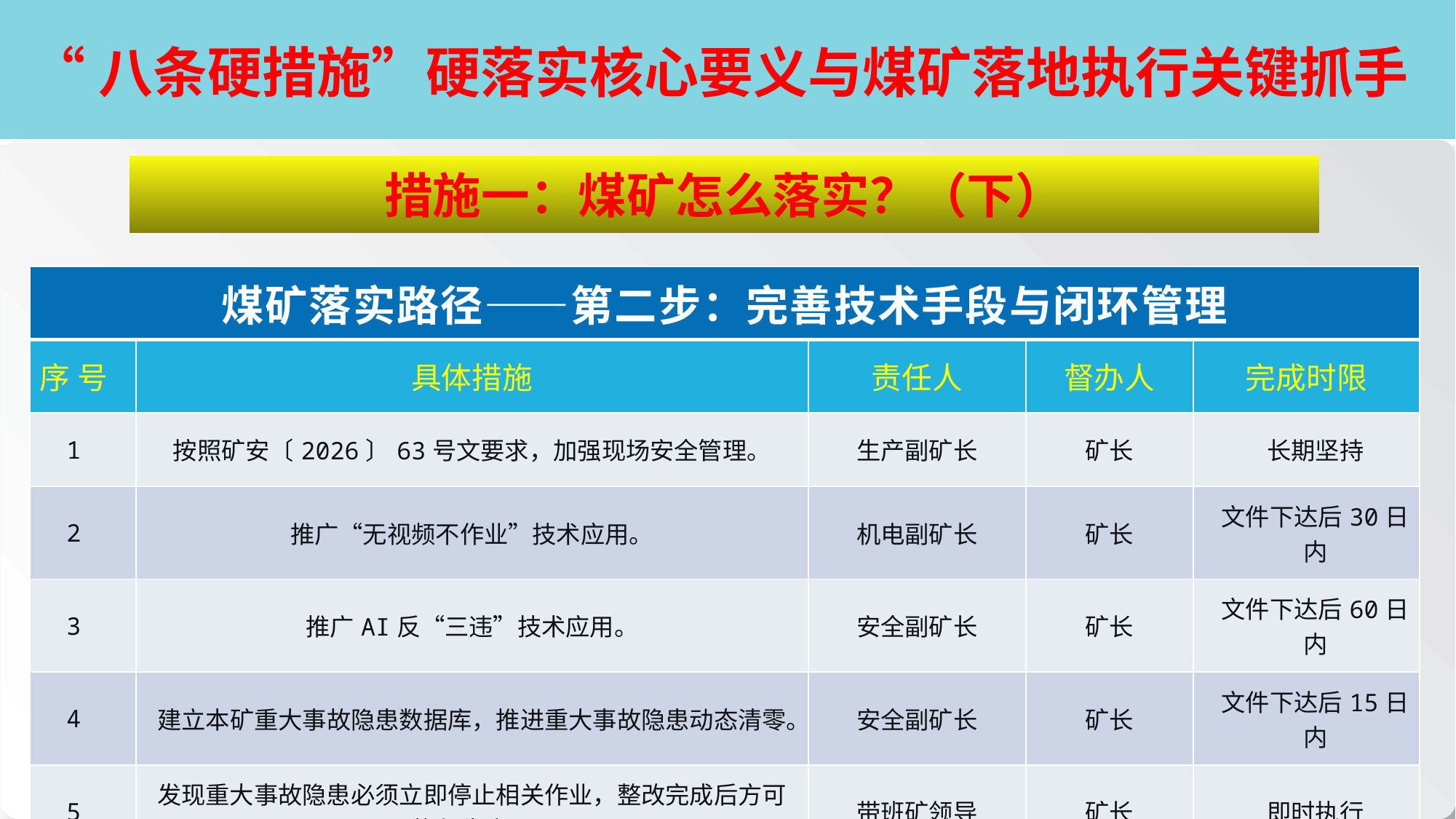

# “八条硬措施”硬落实核心要义与煤矿落地执行关键抓手

措施一：煤矿怎么落实？（下）

| 煤矿落实路径——第二步：完善技术手段与闭环管理 |  |  |  |  |
| --- | --- | --- | --- | --- |
| 序 号 | 具体措施 | 责任人 | 督办人 | 完成时限 |
| 1 | 按照矿安〔2026〕63号文要求，加强现场安全管理。 | 生产副矿长 | 矿长 | 长期坚持 |
| 2 | 推广“无视频不作业”技术应用。 | 机电副矿长 | 矿长 | 文件下达后30日内 |
| 3 | 推广AI反“三违”技术应用。 | 安全副矿长 | 矿长 | 文件下达后60日内 |
| 4 | 建立本矿重大事故隐患数据库，推进重大事故隐患动态清零。 | 安全副矿长 | 矿长 | 文件下达后15日内 |
| 5 | 发现重大事故隐患必须立即停止相关作业，整改完成后方可恢复生产. | 带班矿领导 | 矿长 | 即时执行 |